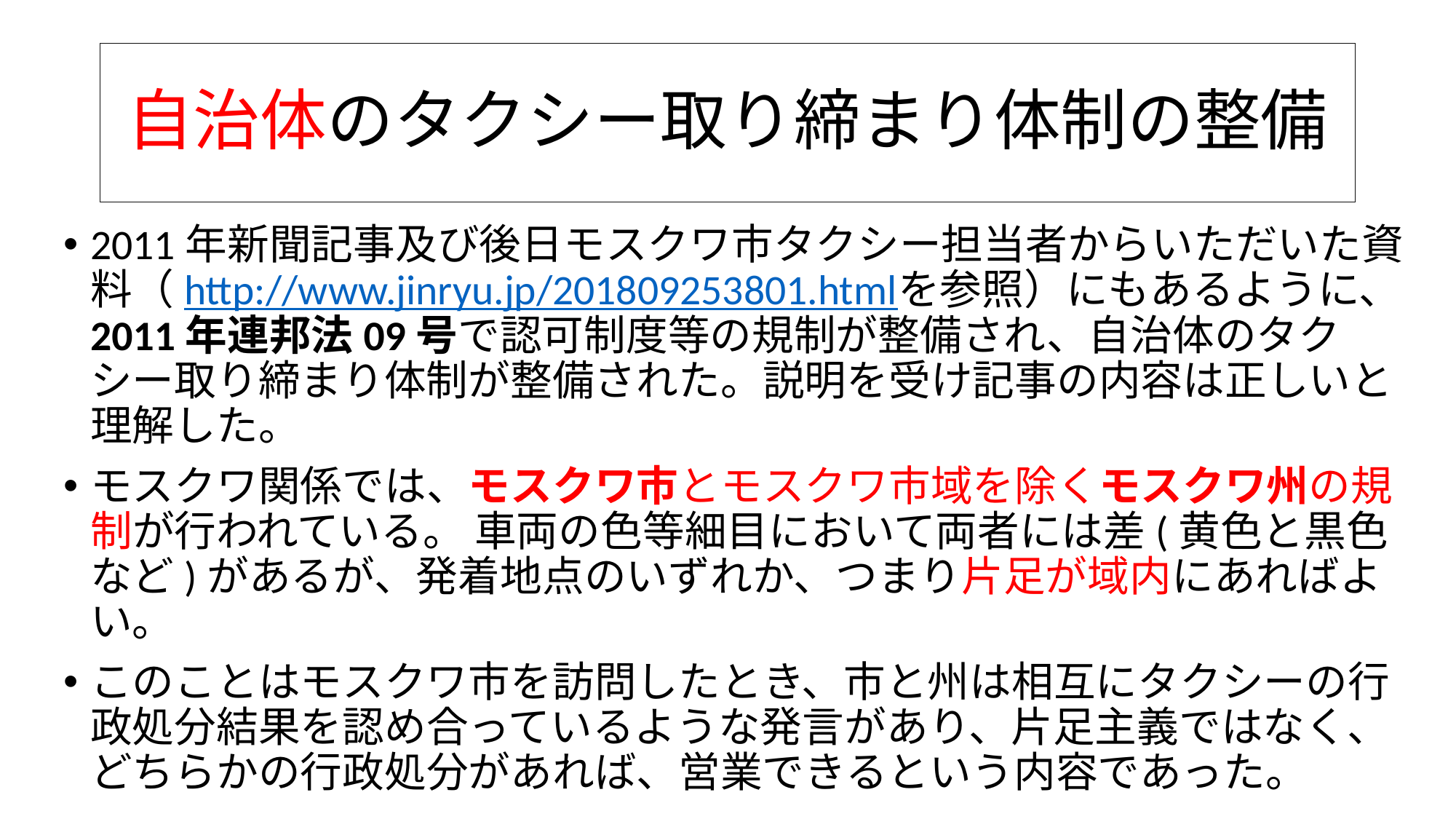

# 自治体のタクシー取り締まり体制の整備
2011年新聞記事及び後日モスクワ市タクシー担当者からいただいた資料（http://www.jinryu.jp/201809253801.htmlを参照）にもあるように、2011年連邦法09号で認可制度等の規制が整備され、自治体のタクシー取り締まり体制が整備された。説明を受け記事の内容は正しいと理解した。
モスクワ関係では、モスクワ市とモスクワ市域を除くモスクワ州の規制が行われている。 車両の色等細目において両者には差(黄色と黒色など)があるが、発着地点のいずれか、つまり片足が域内にあればよい。
このことはモスクワ市を訪問したとき、市と州は相互にタクシーの行政処分結果を認め合っているような発言があり、片足主義ではなく、どちらかの行政処分があれば、営業できるという内容であった。